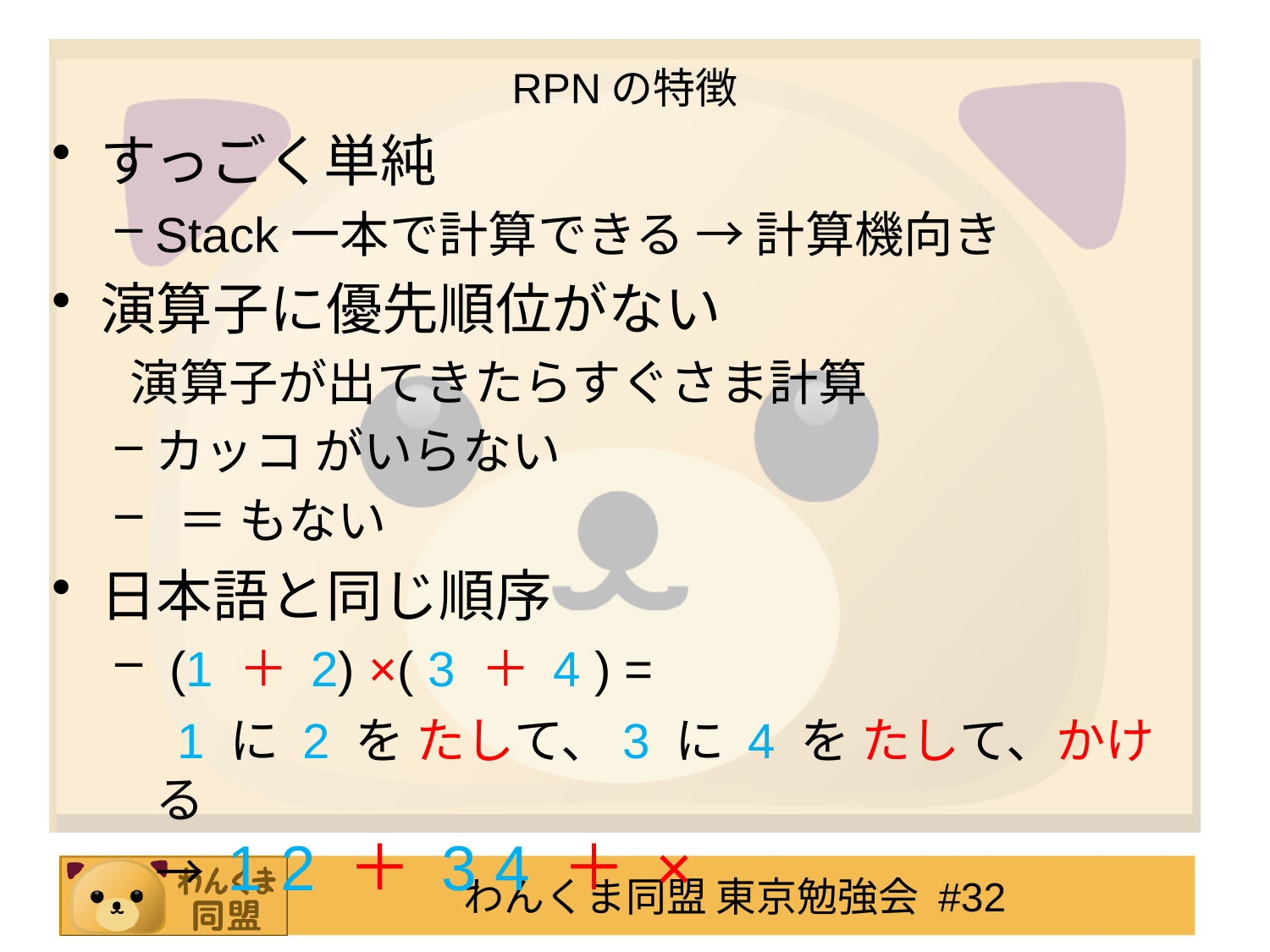

# RPNの特徴
すっごく単純
Stack一本で計算できる → 計算機向き
演算子に優先順位がない
      演算子が出てきたらすぐさま計算
カッコ がいらない
 ＝ もない
日本語と同じ順序
 (1 ＋ 2) ×( 3 ＋ 4 ) =
　1 に 2 を たして、3 に 4 を たして、かける
→ 1 2 ＋ 3 4 ＋ ×